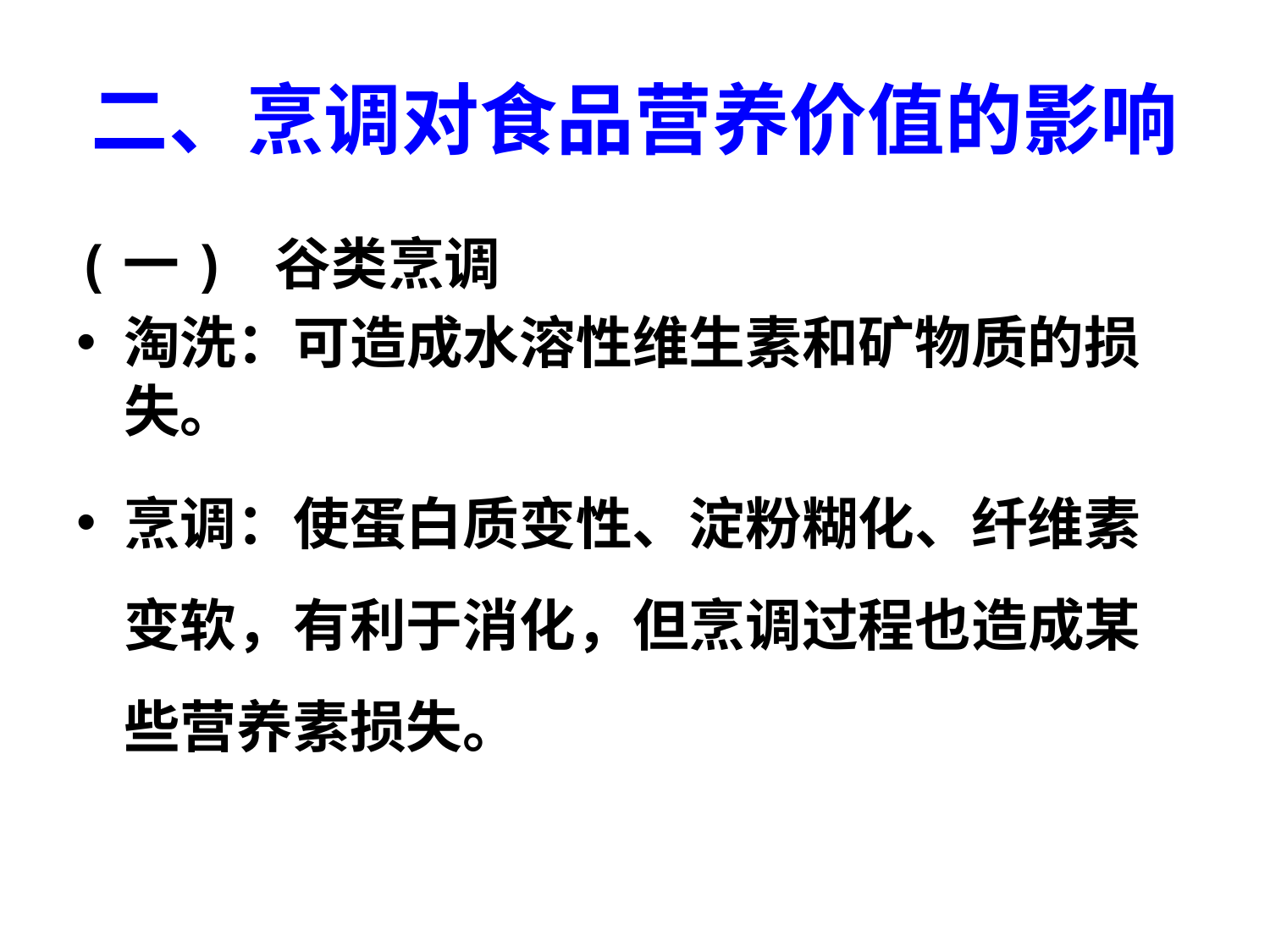

# 二、烹调对食品营养价值的影响
(一) 谷类烹调
淘洗：可造成水溶性维生素和矿物质的损失。
烹调：使蛋白质变性、淀粉糊化、纤维素变软，有利于消化，但烹调过程也造成某些营养素损失。